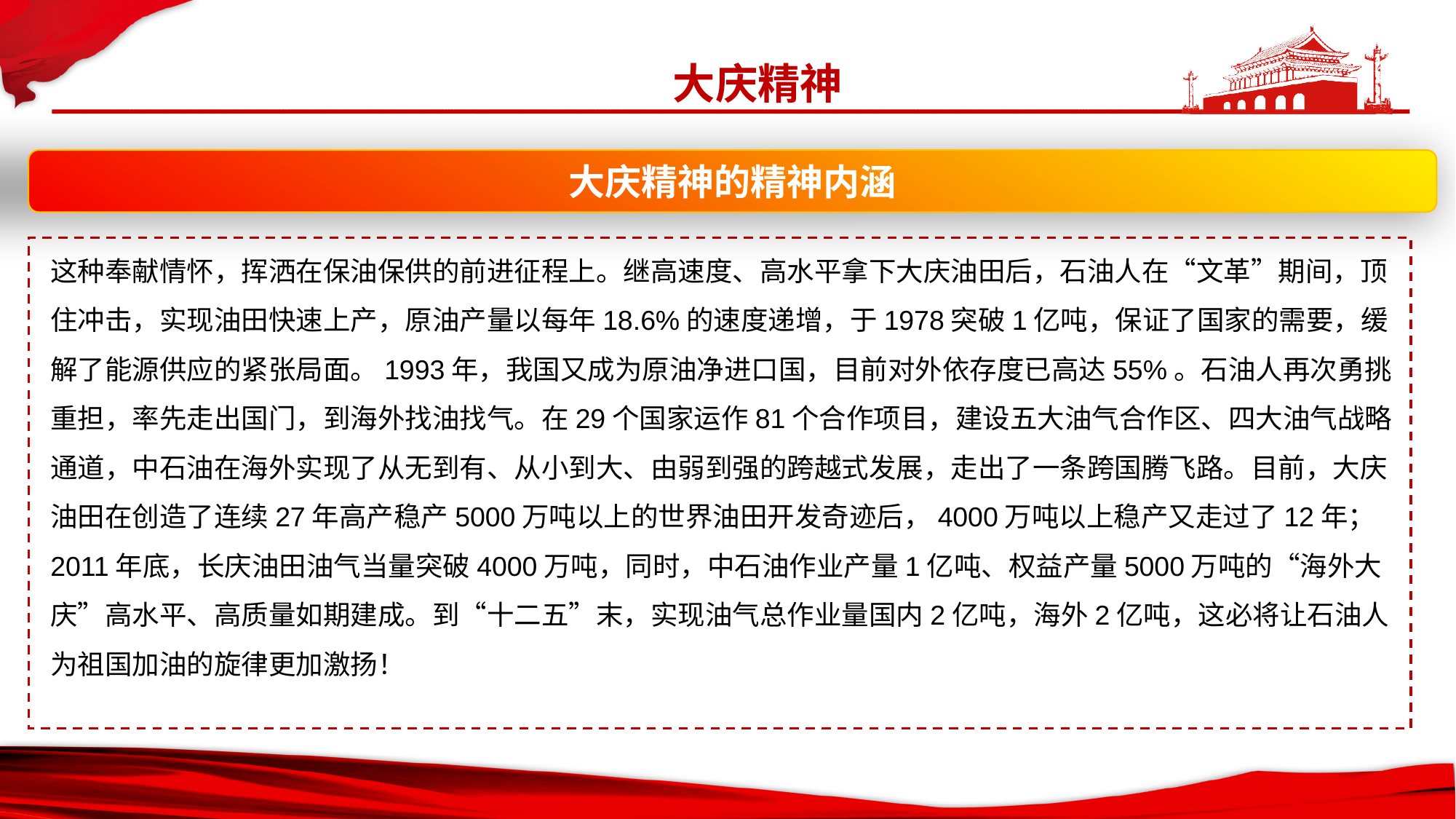

大庆精神
大庆精神的精神内涵
这种奉献情怀，挥洒在保油保供的前进征程上。继高速度、高水平拿下大庆油田后，石油人在“文革”期间，顶住冲击，实现油田快速上产，原油产量以每年18.6%的速度递增，于1978突破1亿吨，保证了国家的需要，缓解了能源供应的紧张局面。1993年，我国又成为原油净进口国，目前对外依存度已高达55%。石油人再次勇挑重担，率先走出国门，到海外找油找气。在29个国家运作81个合作项目，建设五大油气合作区、四大油气战略通道，中石油在海外实现了从无到有、从小到大、由弱到强的跨越式发展，走出了一条跨国腾飞路。目前，大庆油田在创造了连续27年高产稳产5000万吨以上的世界油田开发奇迹后，4000万吨以上稳产又走过了12年；2011年底，长庆油田油气当量突破4000万吨，同时，中石油作业产量1亿吨、权益产量5000万吨的“海外大庆”高水平、高质量如期建成。到“十二五”末，实现油气总作业量国内2亿吨，海外2亿吨，这必将让石油人为祖国加油的旋律更加激扬！